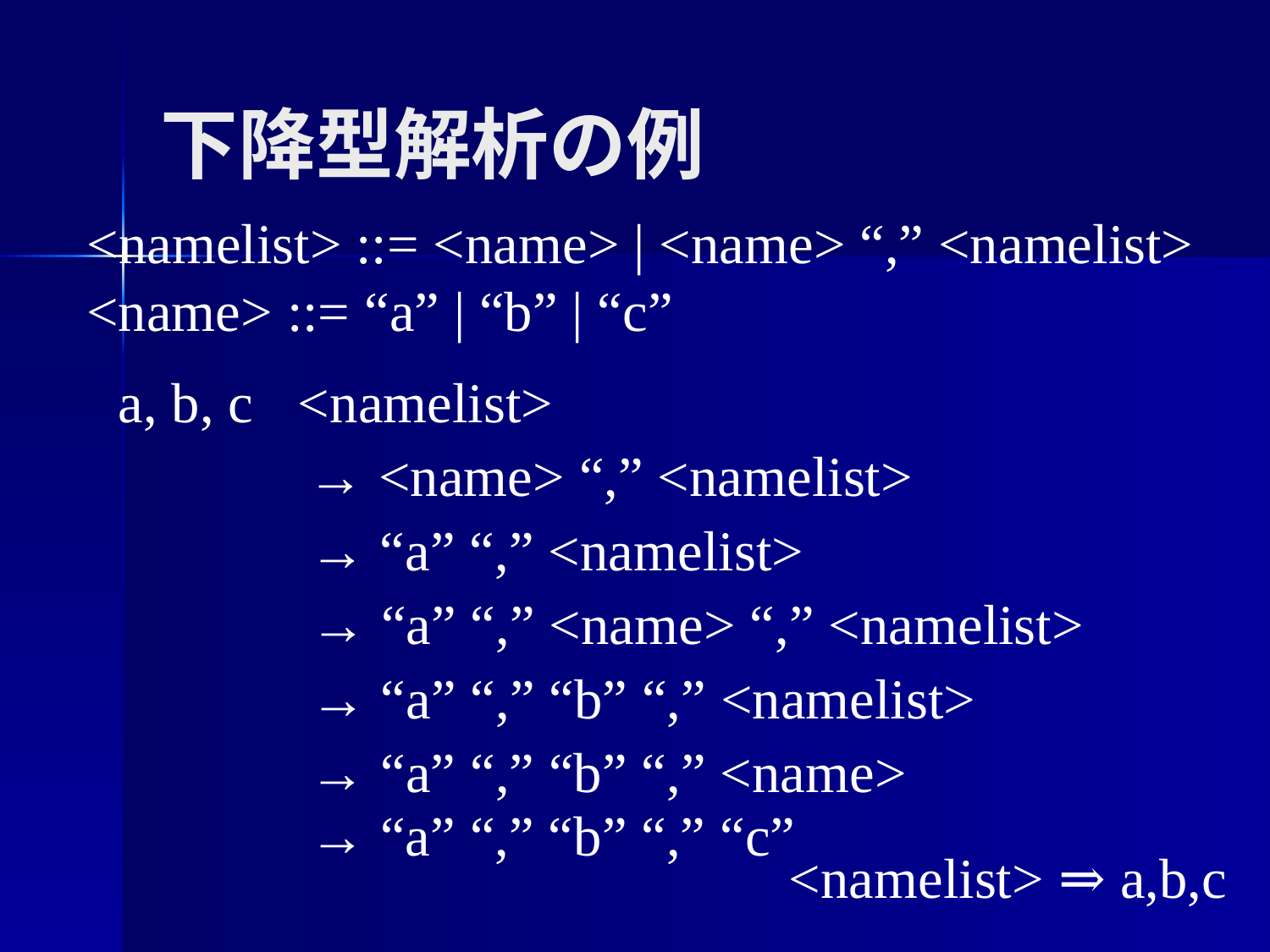

# 下降型解析の例
<namelist> ::= <name> | <name> “,” <namelist>
<name> ::= “a” | “b” | “c”
a, b, c
<namelist>
→ <name> “,” <namelist>
→ “a” “,” <namelist>
→ “a” “,” <name> “,” <namelist>
→ “a” “,” “b” “,” <namelist>
→ “a” “,” “b” “,” <name>
→ “a” “,” “b” “,” “c”
<namelist> ⇒ a,b,c